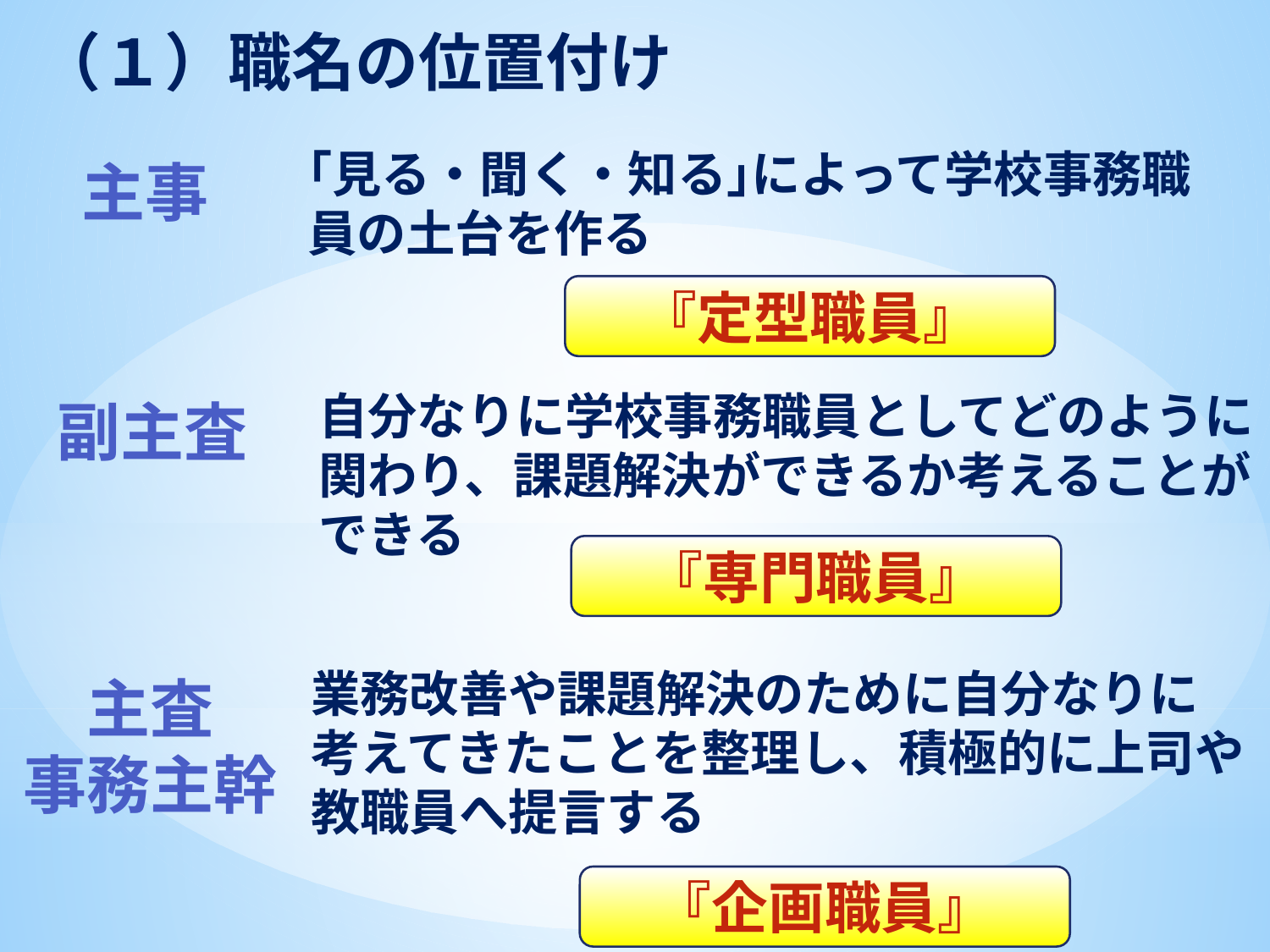

（１）職名の位置付け
｢見る・聞く・知る｣によって学校事務職員の土台を作る
主事
『定型職員』
自分なりに学校事務職員としてどのように
関わり、課題解決ができるか考えることが
できる
副主査
『専門職員』
業務改善や課題解決のために自分なりに
考えてきたことを整理し、積極的に上司や
教職員へ提言する
主査
事務主幹
『企画職員』